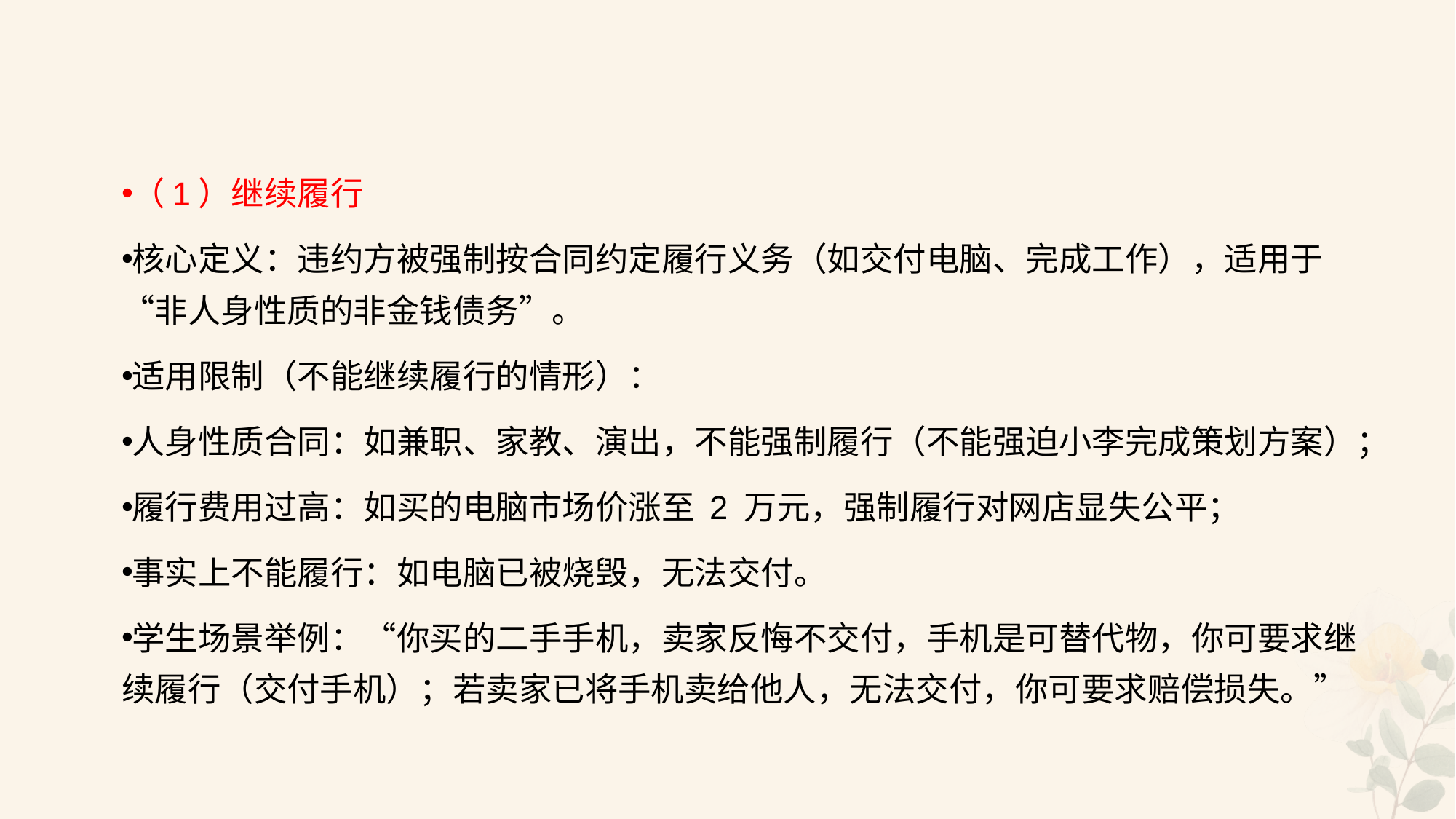

#
（1）继续履行
核心定义：违约方被强制按合同约定履行义务（如交付电脑、完成工作），适用于 “非人身性质的非金钱债务”。
适用限制（不能继续履行的情形）：
人身性质合同：如兼职、家教、演出，不能强制履行（不能强迫小李完成策划方案）；
履行费用过高：如买的电脑市场价涨至 2 万元，强制履行对网店显失公平；
事实上不能履行：如电脑已被烧毁，无法交付。
学生场景举例：“你买的二手手机，卖家反悔不交付，手机是可替代物，你可要求继续履行（交付手机）；若卖家已将手机卖给他人，无法交付，你可要求赔偿损失。”